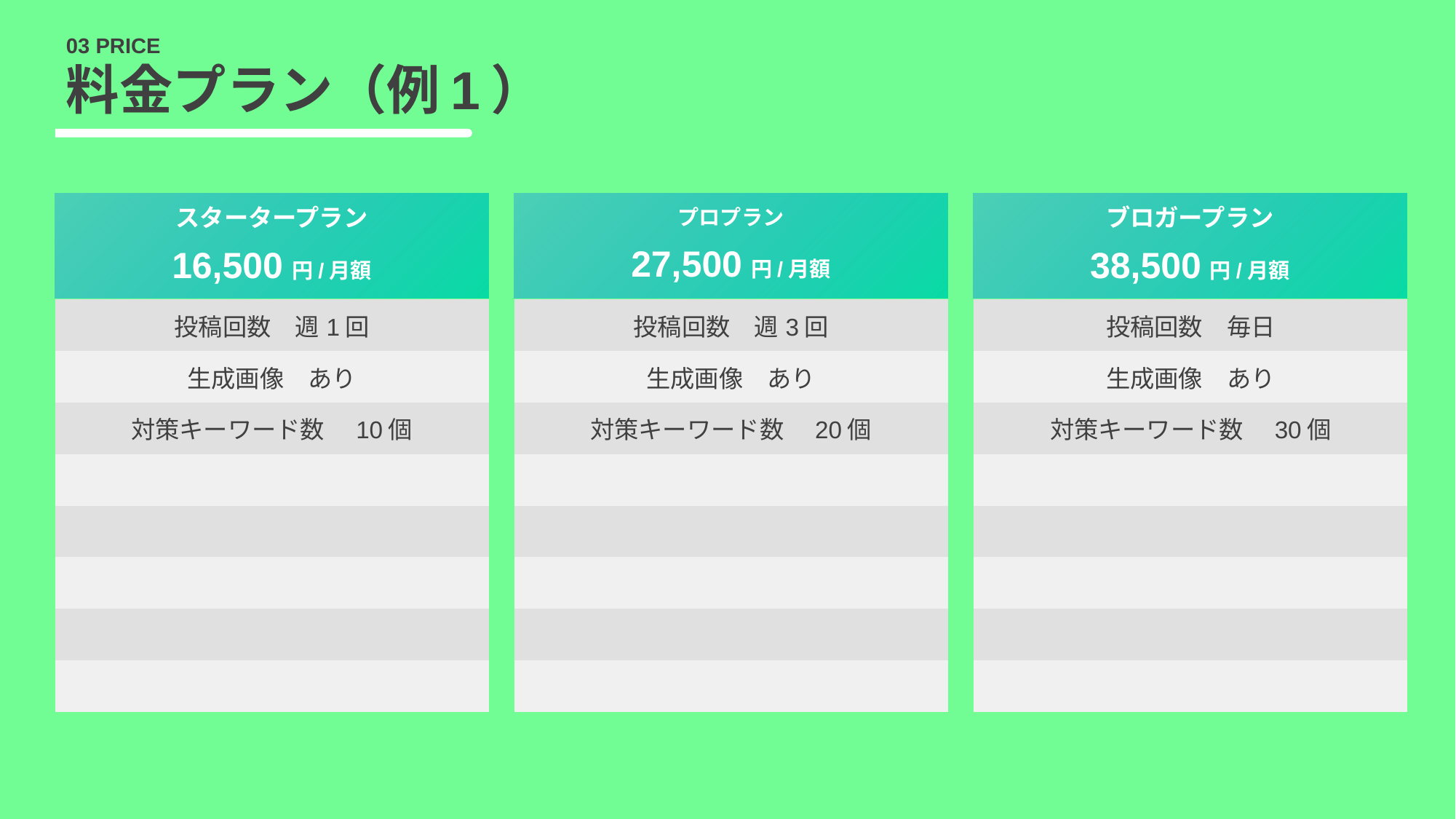

03 PRICE
# 料金プラン（例1）
スタータープラン
16,500円/月額
プロプラン
27,500円/月額
ブロガープラン
38,500円/月額
| 投稿回数　週1回 |
| --- |
| 生成画像　あり |
| 対策キーワード数　10個 |
|  |
|  |
|  |
|  |
|  |
| 投稿回数　週3回 |
| --- |
| 生成画像　あり |
| 対策キーワード数　20個 |
|  |
|  |
|  |
|  |
|  |
| 投稿回数　毎日 |
| --- |
| 生成画像　あり |
| 対策キーワード数　30個 |
|  |
|  |
|  |
|  |
|  |